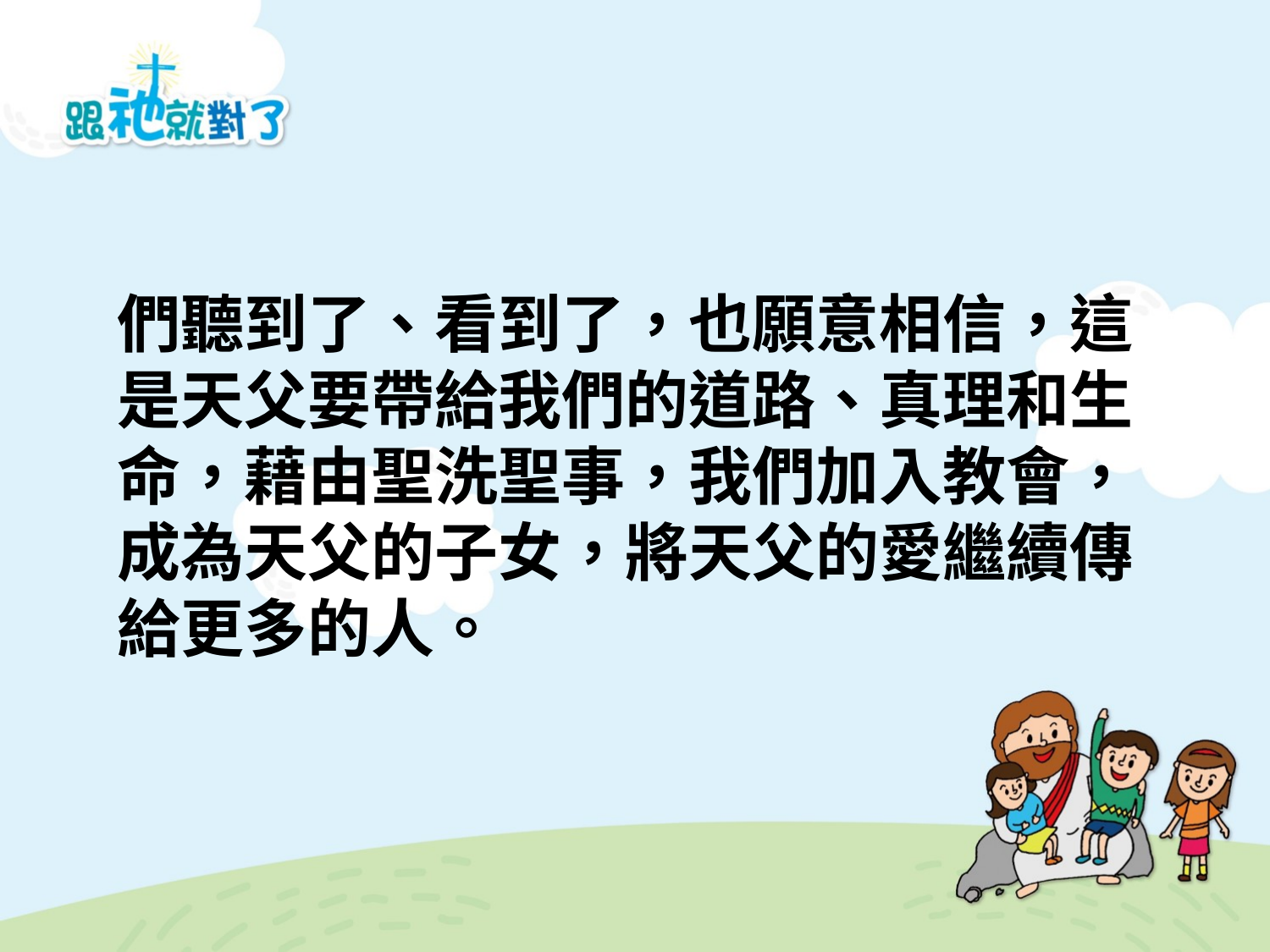

們聽到了、看到了，也願意相信，這是天父要帶給我們的道路、真理和生命，藉由聖洗聖事，我們加入教會，成為天父的子女，將天父的愛繼續傳給更多的人。